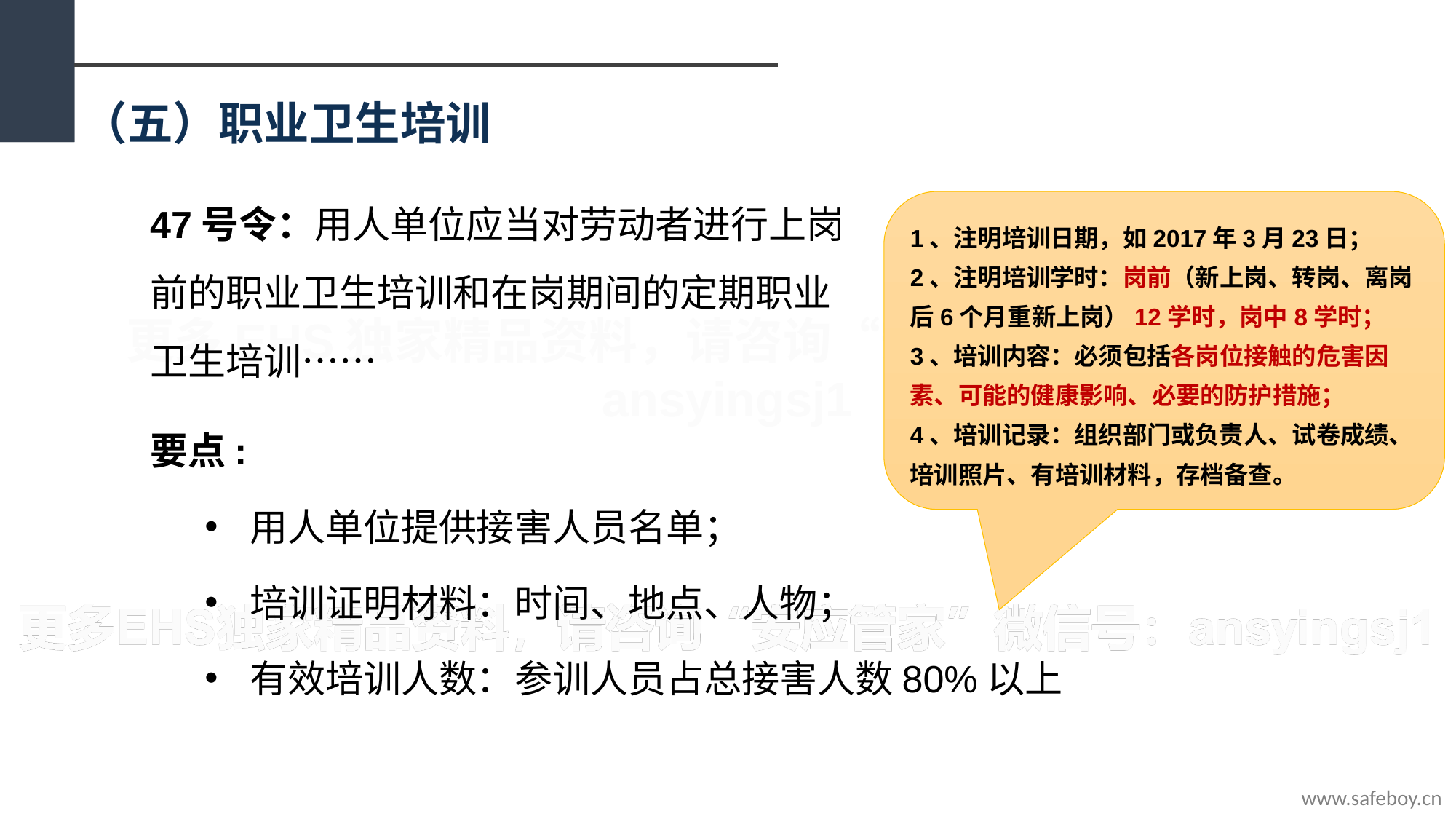

（五）职业卫生培训
47号令：用人单位应当对劳动者进行上岗前的职业卫生培训和在岗期间的定期职业卫生培训……
1、注明培训日期，如2017年3月23日；
2、注明培训学时：岗前（新上岗、转岗、离岗后6个月重新上岗）12学时，岗中8学时；
3、培训内容：必须包括各岗位接触的危害因素、可能的健康影响、必要的防护措施；
4、培训记录：组织部门或负责人、试卷成绩、培训照片、有培训材料，存档备查。
要点:
 用人单位提供接害人员名单；
 培训证明材料：时间、地点、人物；
 有效培训人数：参训人员占总接害人数80%以上